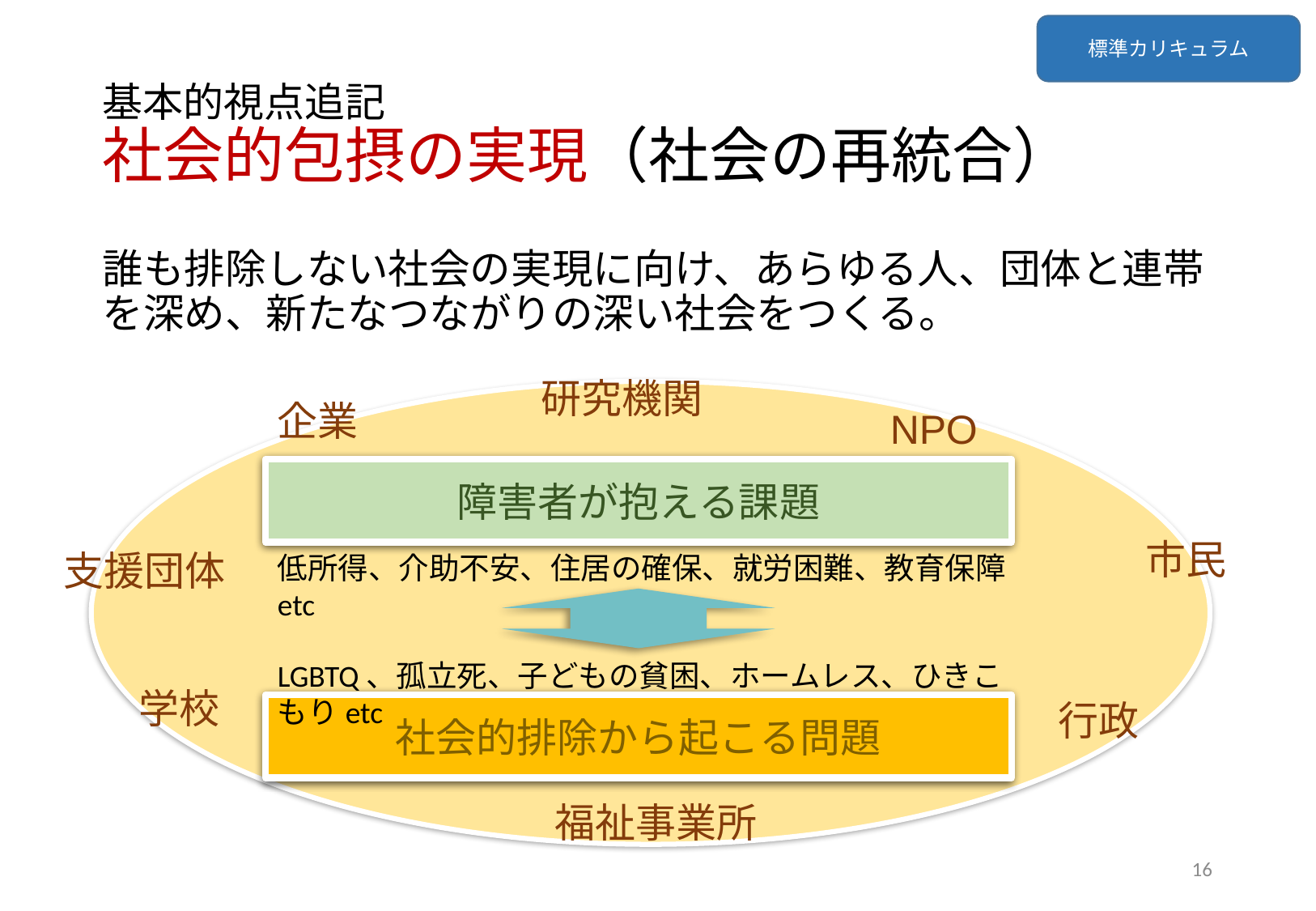

標準カリキュラム
# 基本的視点追記 社会的包摂の実現（社会の再統合）
誰も排除しない社会の実現に向け、あらゆる人、団体と連帯を深め、新たなつながりの深い社会をつくる。

研究機関
NPO
市民
支援団体
学校
行政
福祉事業所

企業
障害者が抱える課題

低所得、介助不安、住居の確保、就労困難、教育保障etc
LGBTQ、孤立死、子どもの貧困、ホームレス、ひきこもりetc
社会的排除から起こる問題
16